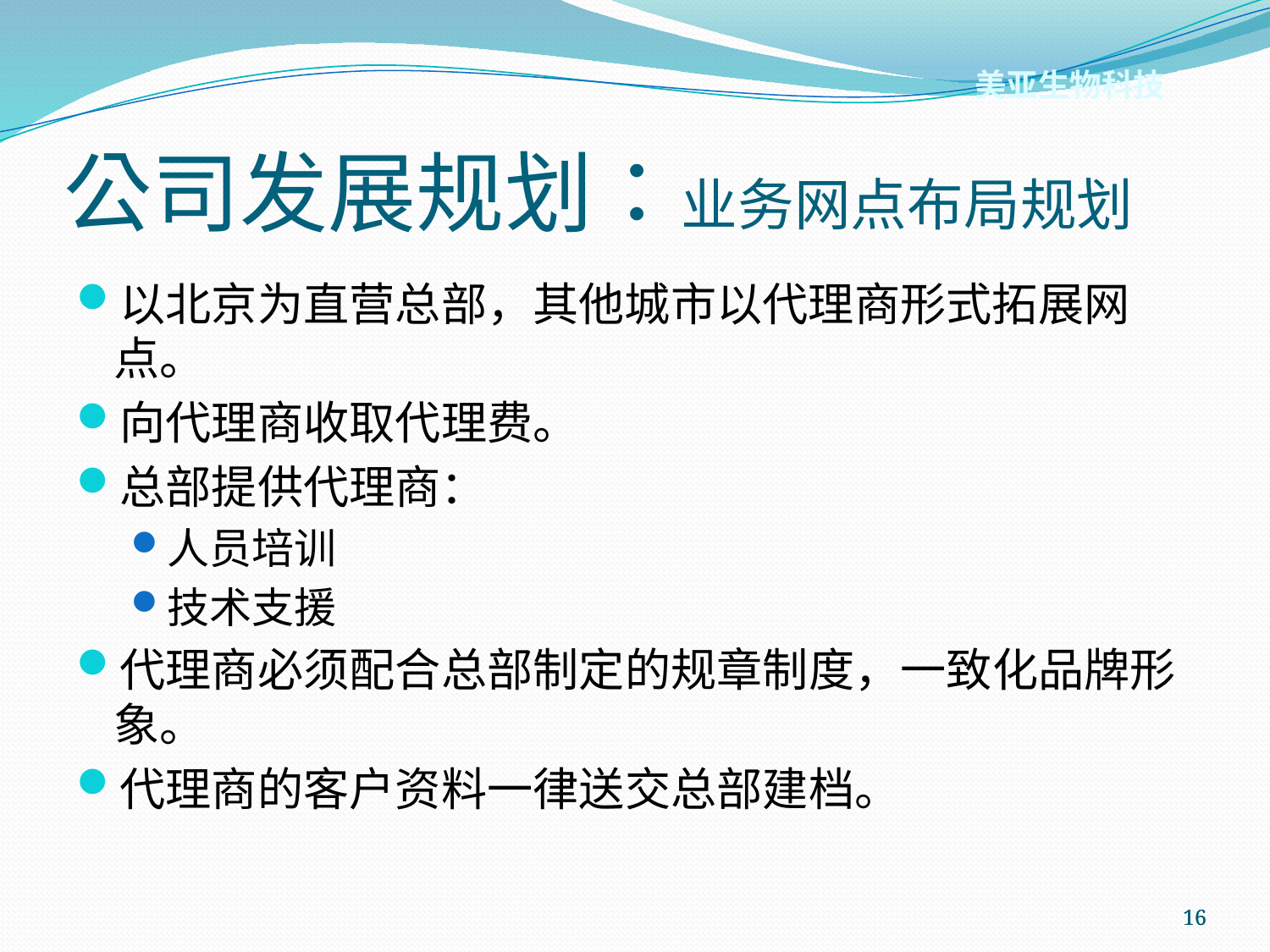

以北京为直营总部，其他城市以代理商形式拓展网点。
向代理商收取代理费。
总部提供代理商：
人员培训
技术支援
代理商必须配合总部制定的规章制度，一致化品牌形象。
代理商的客户资料一律送交总部建档。
美亚生物科技
公司发展规划：业务网点布局规划
16
16